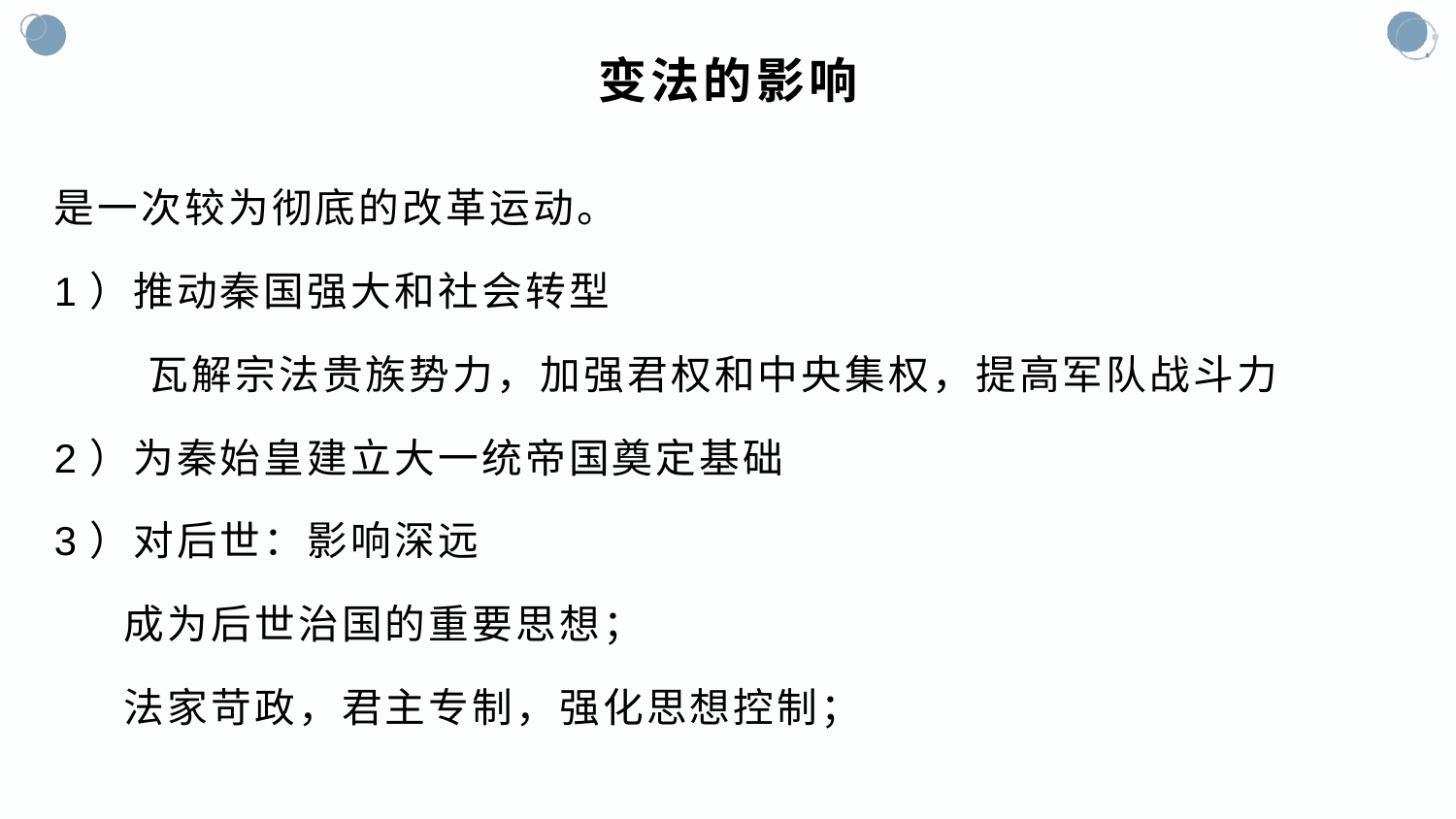

# 变法的影响
是一次较为彻底的改革运动。
1）推动秦国强大和社会转型
       瓦解宗法贵族势力，加强君权和中央集权，提高军队战斗力
2）为秦始皇建立大一统帝国奠定基础
3）对后世：影响深远
     成为后世治国的重要思想；
     法家苛政，君主专制，强化思想控制；